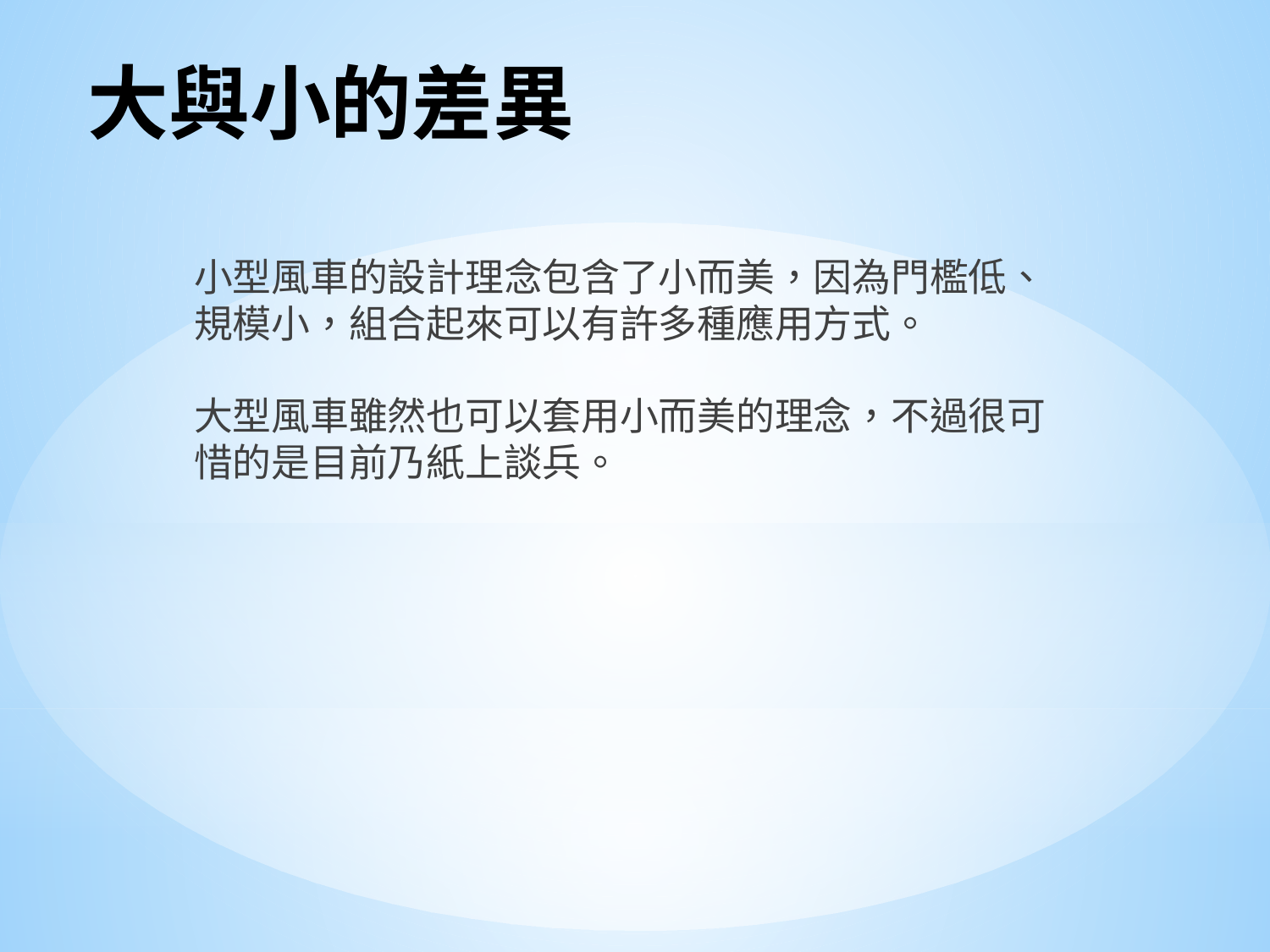

# 大與小的差異
小型風車的設計理念包含了小而美，因為門檻低、規模小，組合起來可以有許多種應用方式。
大型風車雖然也可以套用小而美的理念，不過很可惜的是目前乃紙上談兵。